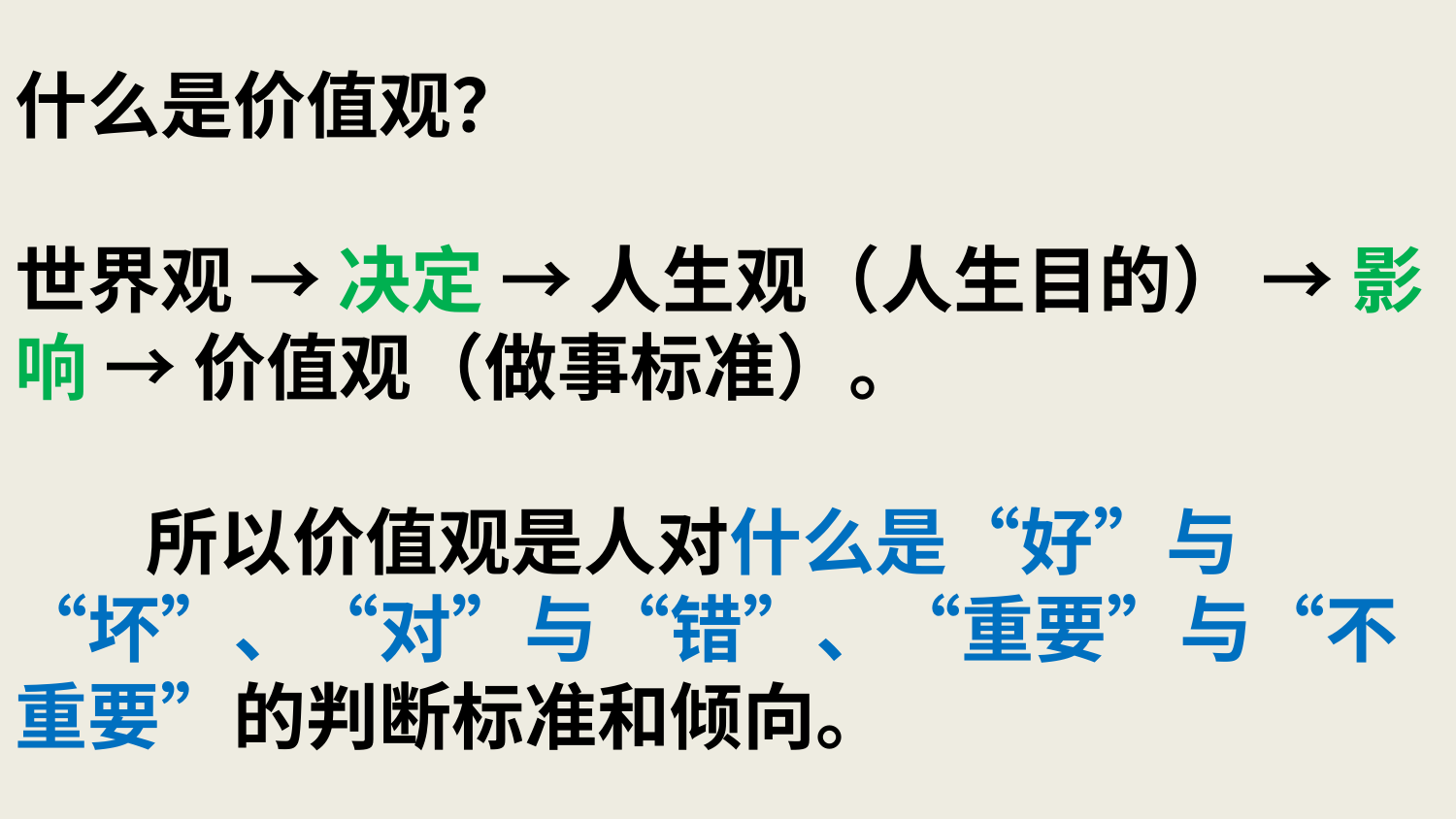

# 什么是价值观？ 世界观 → 决定 → 人生观（人生目的） → 影响 → 价值观（做事标准）。 所以价值观是人对什么是“好”与“坏”、“对”与“错”、“重要”与“不重要”的判断标准和倾向。